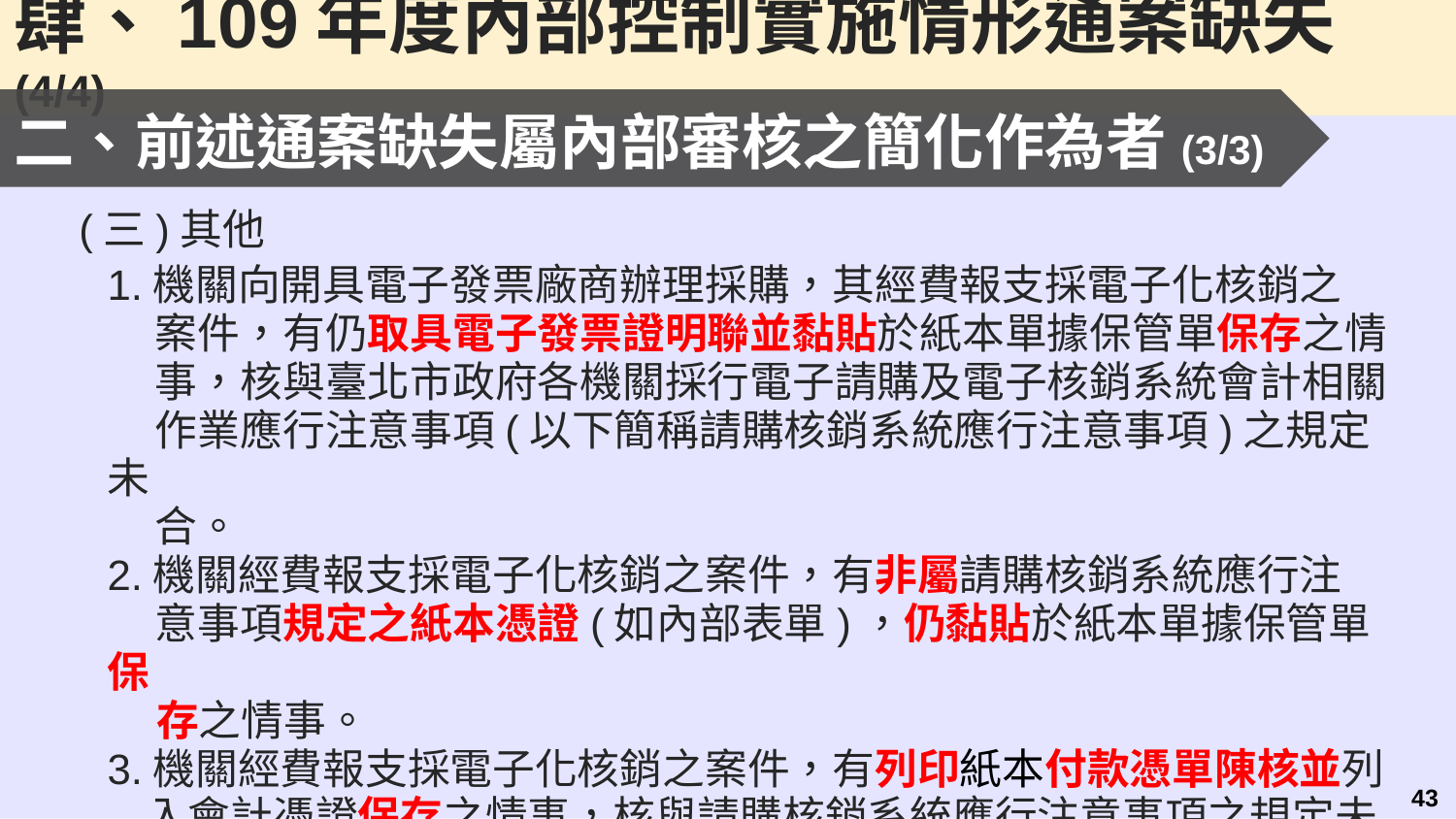

肆、109年度內部控制實施情形通案缺失(4/4)

二、前述通案缺失屬內部審核之簡化作為者(3/3)
(三)其他
1.機關向開具電子發票廠商辦理採購，其經費報支採電子化核銷之
    案件，有仍取具電子發票證明聯並黏貼於紙本單據保管單保存之情
    事，核與臺北市政府各機關採行電子請購及電子核銷系統會計相關
    作業應行注意事項(以下簡稱請購核銷系統應行注意事項)之規定未
    合。
2.機關經費報支採電子化核銷之案件，有非屬請購核銷系統應行注
    意事項規定之紙本憑證(如內部表單)，仍黏貼於紙本單據保管單保
    存之情事。
3.機關經費報支採電子化核銷之案件，有列印紙本付款憑單陳核並列
   入會計憑證保存之情事，核與請購核銷系統應行注意事項之規定未
   合。
43